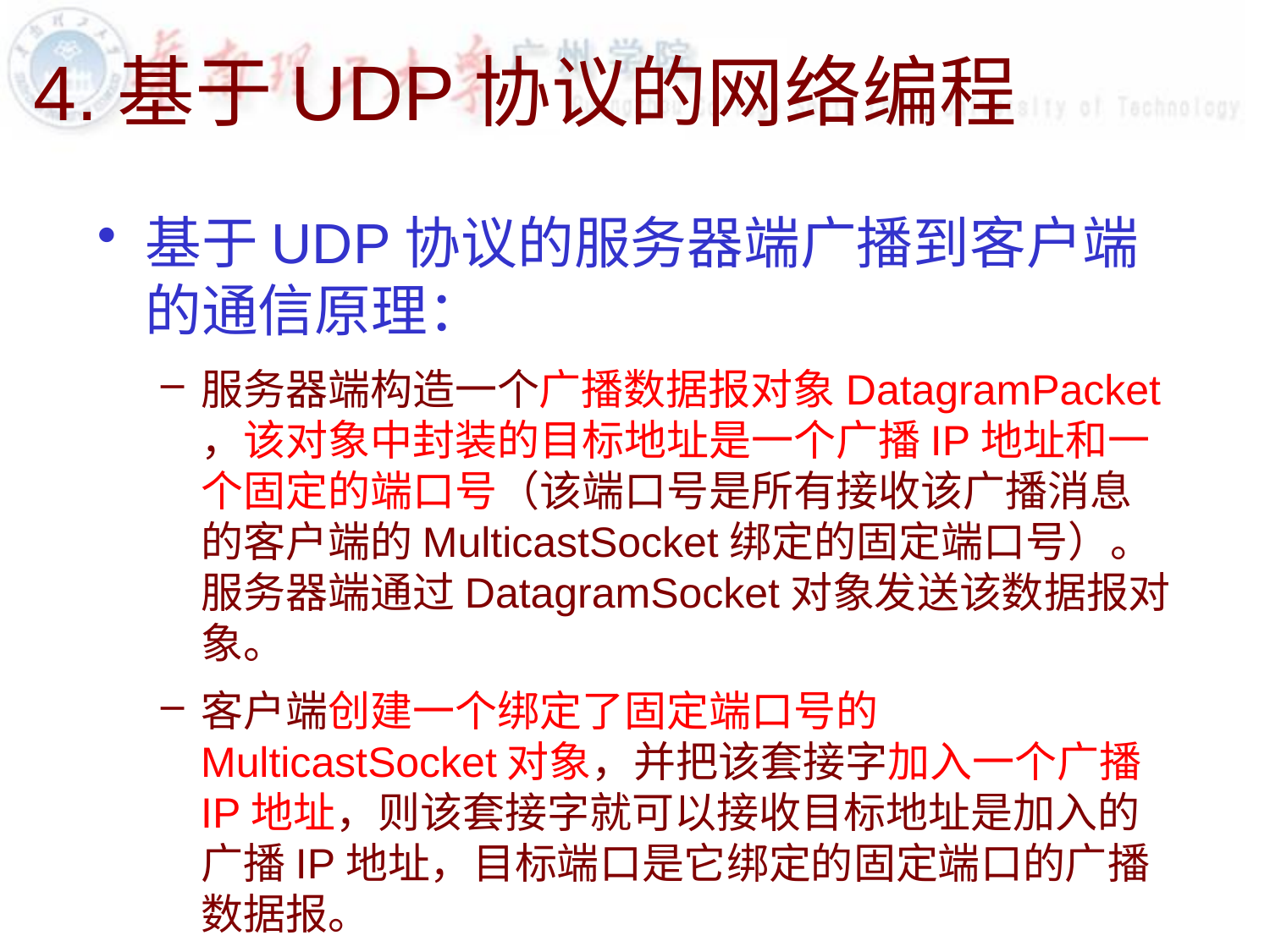

# 4.基于UDP协议的网络编程
基于UDP协议的服务器端广播到客户端的通信原理：
服务器端构造一个广播数据报对象DatagramPacket ，该对象中封装的目标地址是一个广播IP地址和一个固定的端口号（该端口号是所有接收该广播消息的客户端的MulticastSocket绑定的固定端口号）。服务器端通过DatagramSocket对象发送该数据报对象。
客户端创建一个绑定了固定端口号的MulticastSocket对象，并把该套接字加入一个广播IP地址，则该套接字就可以接收目标地址是加入的广播IP地址，目标端口是它绑定的固定端口的广播数据报。